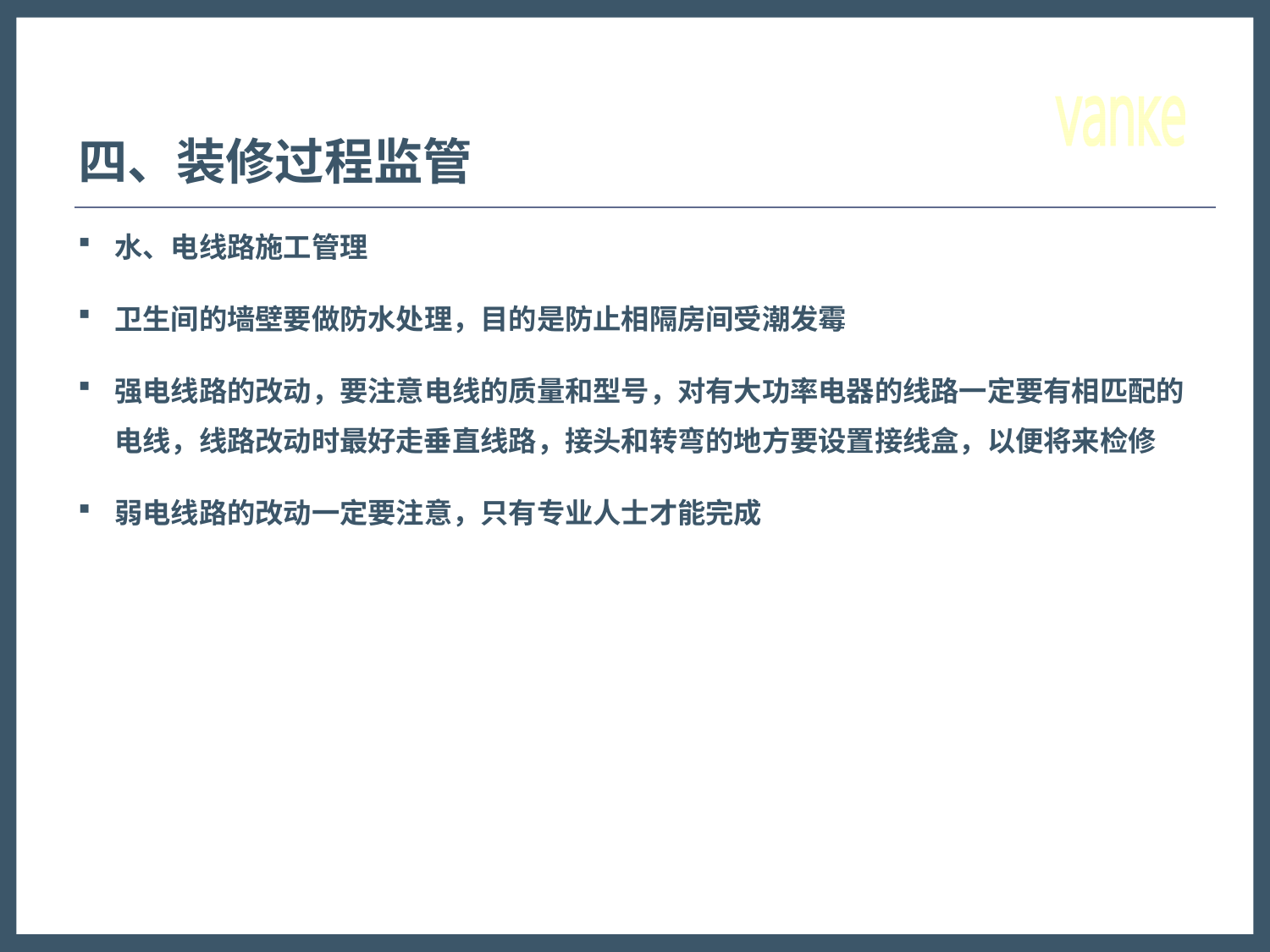

# 四、装修过程监管
水、电线路施工管理
卫生间的墙壁要做防水处理，目的是防止相隔房间受潮发霉
强电线路的改动，要注意电线的质量和型号，对有大功率电器的线路一定要有相匹配的电线，线路改动时最好走垂直线路，接头和转弯的地方要设置接线盒，以便将来检修
弱电线路的改动一定要注意，只有专业人士才能完成